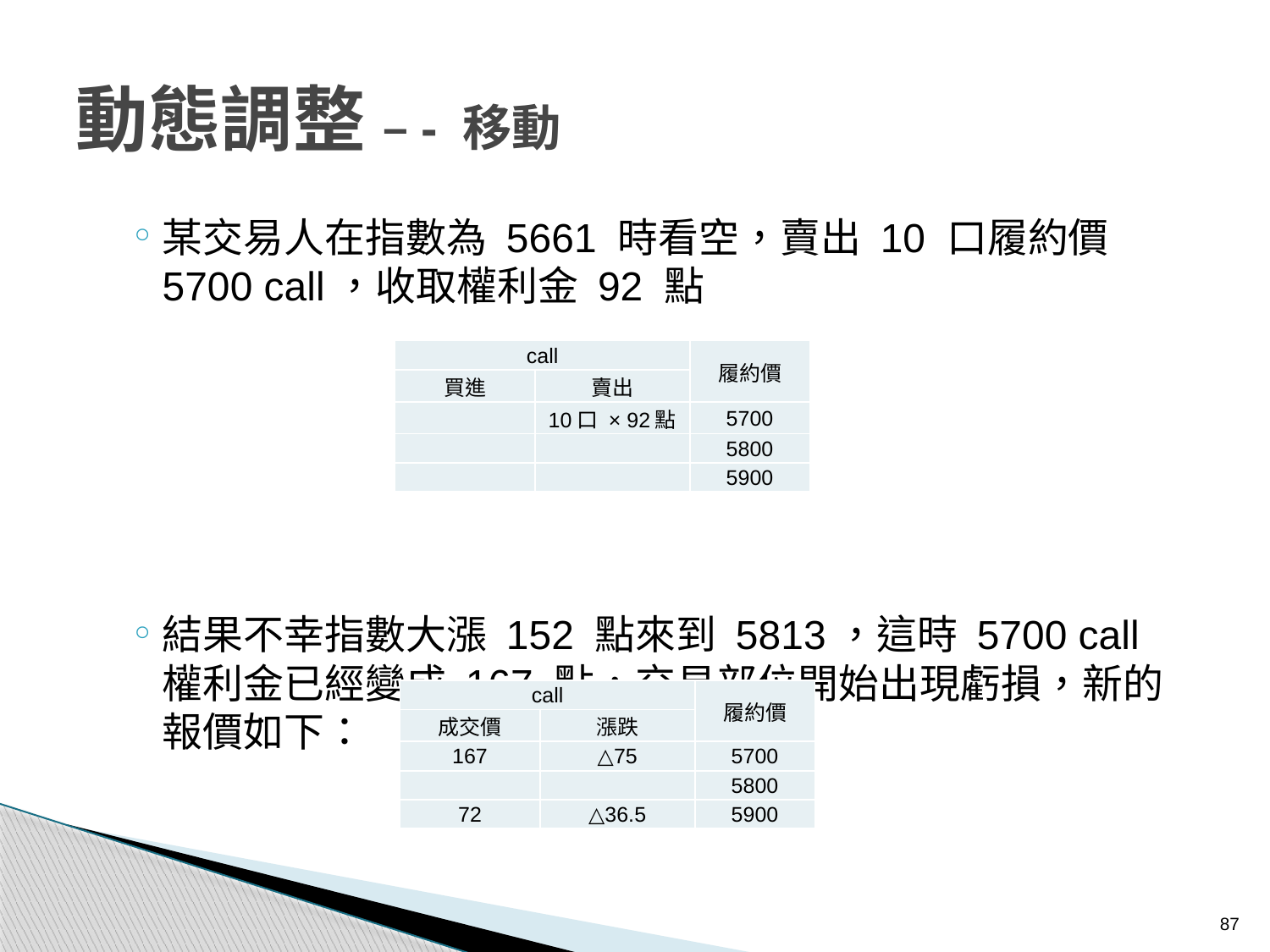

# 動態調整 –- 移動
某交易人在指數為 5661 時看空，賣出 10 口履約價 5700 call，收取權利金 92 點

結果不幸指數大漲 152 點來到 5813，這時 5700 call 權利金已經變成 167 點，交易部位開始出現虧損，新的報價如下：
| call |  | 履約價 |
| --- | --- | --- |
| 買進 | 賣出 |  |
|  | 10口 × 92點 | 5700 |
|  |  | 5800 |
|  |  | 5900 |
| call |  | 履約價 |
| --- | --- | --- |
| 成交價 | 漲跌 |  |
| 167 | △75 | 5700 |
|  |  | 5800 |
| 72 | △36.5 | 5900 |
87